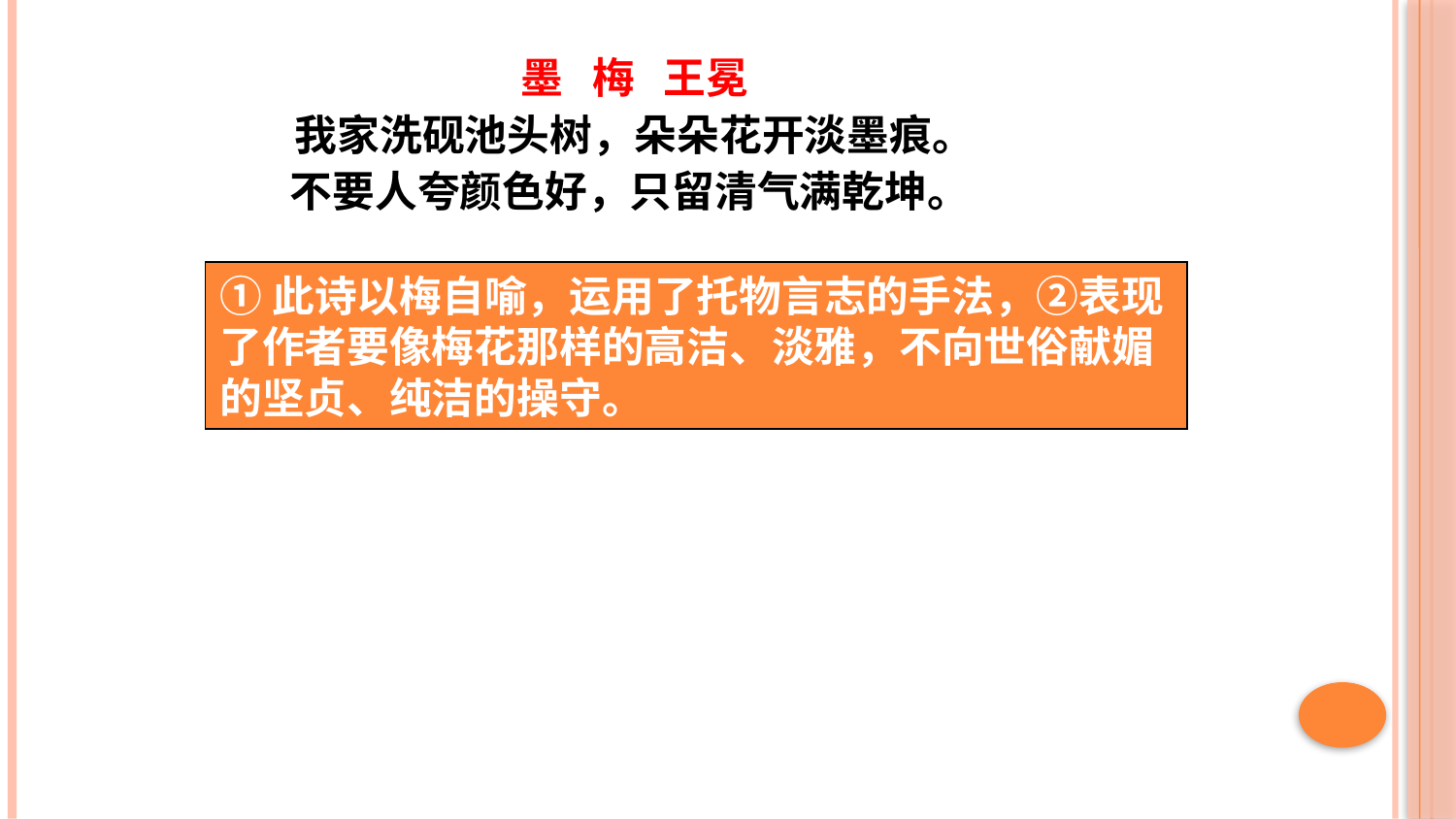

墨   梅   王冕
我家洗砚池头树，朵朵花开淡墨痕。
不要人夸颜色好，只留清气满乾坤。
①此诗以梅自喻，运用了托物言志的手法，②表现了作者要像梅花那样的高洁、淡雅，不向世俗献媚的坚贞、纯洁的操守。